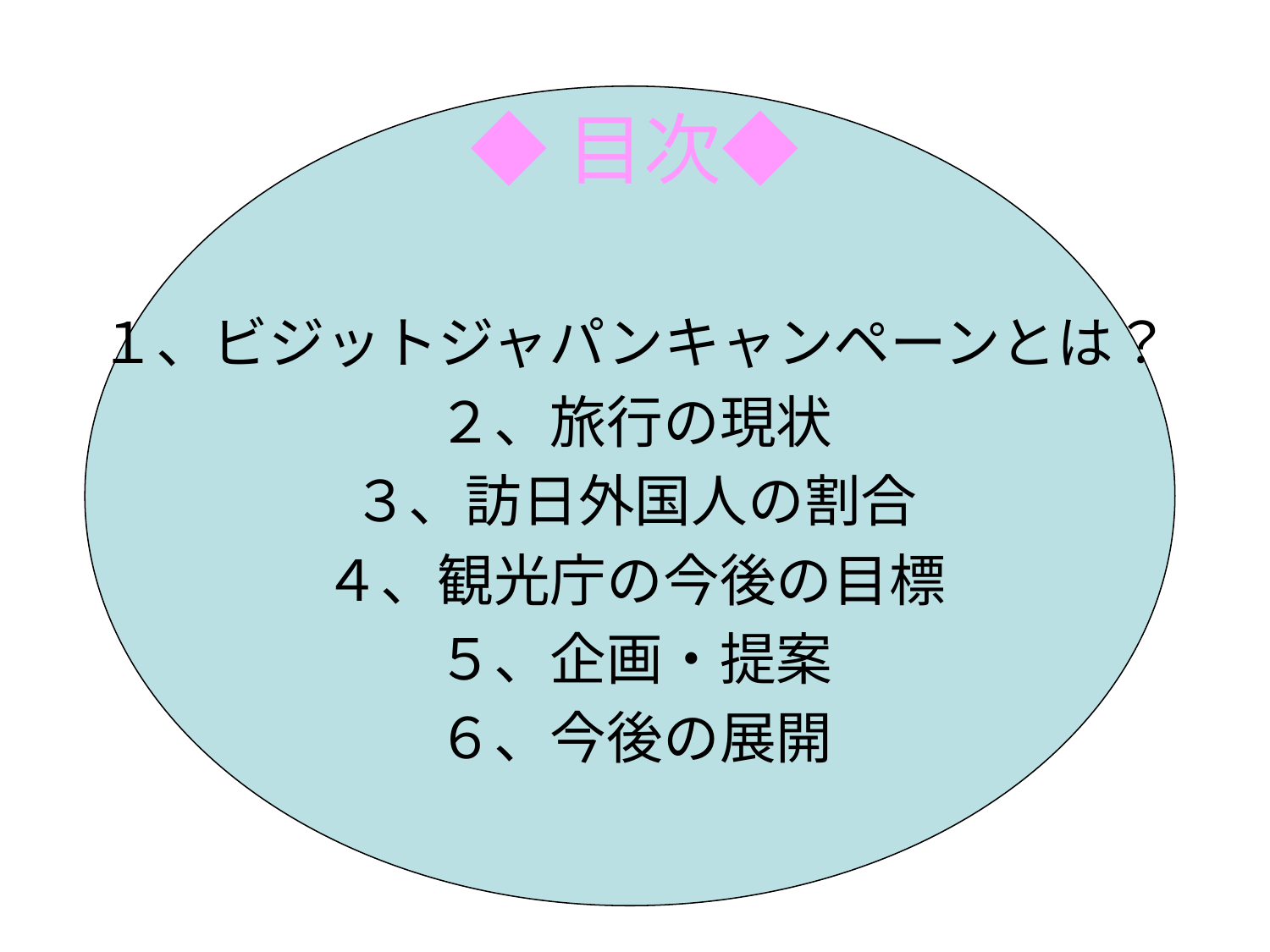

# ◆目次◆

１、ビジットジャパンキャンペーンとは？
２、旅行の現状
３、訪日外国人の割合
４、観光庁の今後の目標
５、企画・提案
６、今後の展開